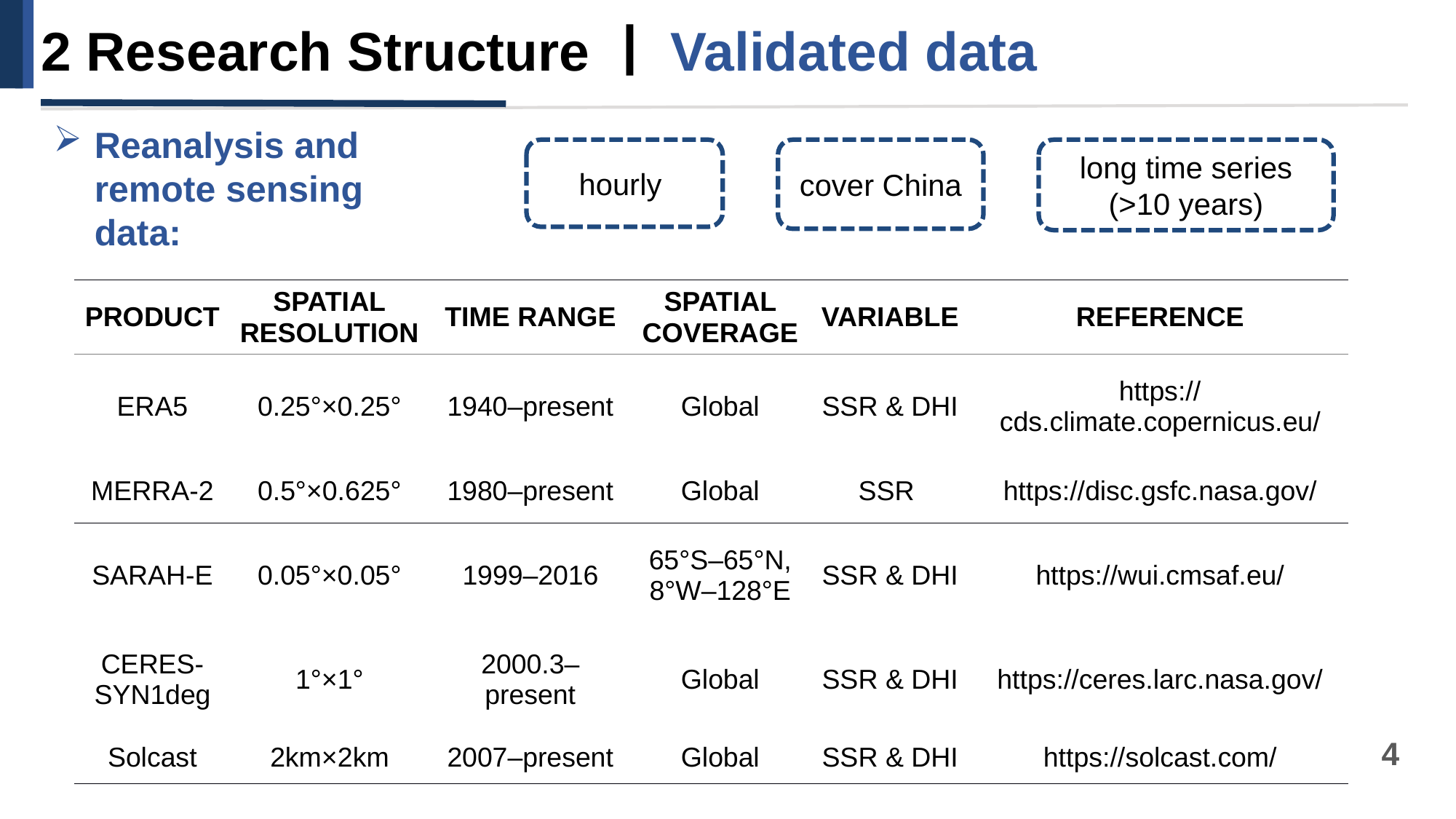

2 Research Structure丨Validated data
Reanalysis and remote sensing data:
hourly
cover China
long time series (>10 years)
| Product | Spatial Resolution | Time Range | Spatial Coverage | variable | Reference |
| --- | --- | --- | --- | --- | --- |
| ERA5 | 0.25°×0.25° | 1940–present | Global | SSR & DHI | https://cds.climate.copernicus.eu/ |
| MERRA-2 | 0.5°×0.625° | 1980–present | Global | SSR | https://disc.gsfc.nasa.gov/ |
| SARAH-E | 0.05°×0.05° | 1999–2016 | 65°S–65°N, 8°W–128°E | SSR & DHI | https://wui.cmsaf.eu/ |
| CERES-SYN1deg | 1°×1° | 2000.3–present | Global | SSR & DHI | https://ceres.larc.nasa.gov/ |
| Solcast | 2km×2km | 2007–present | Global | SSR & DHI | https://solcast.com/ |